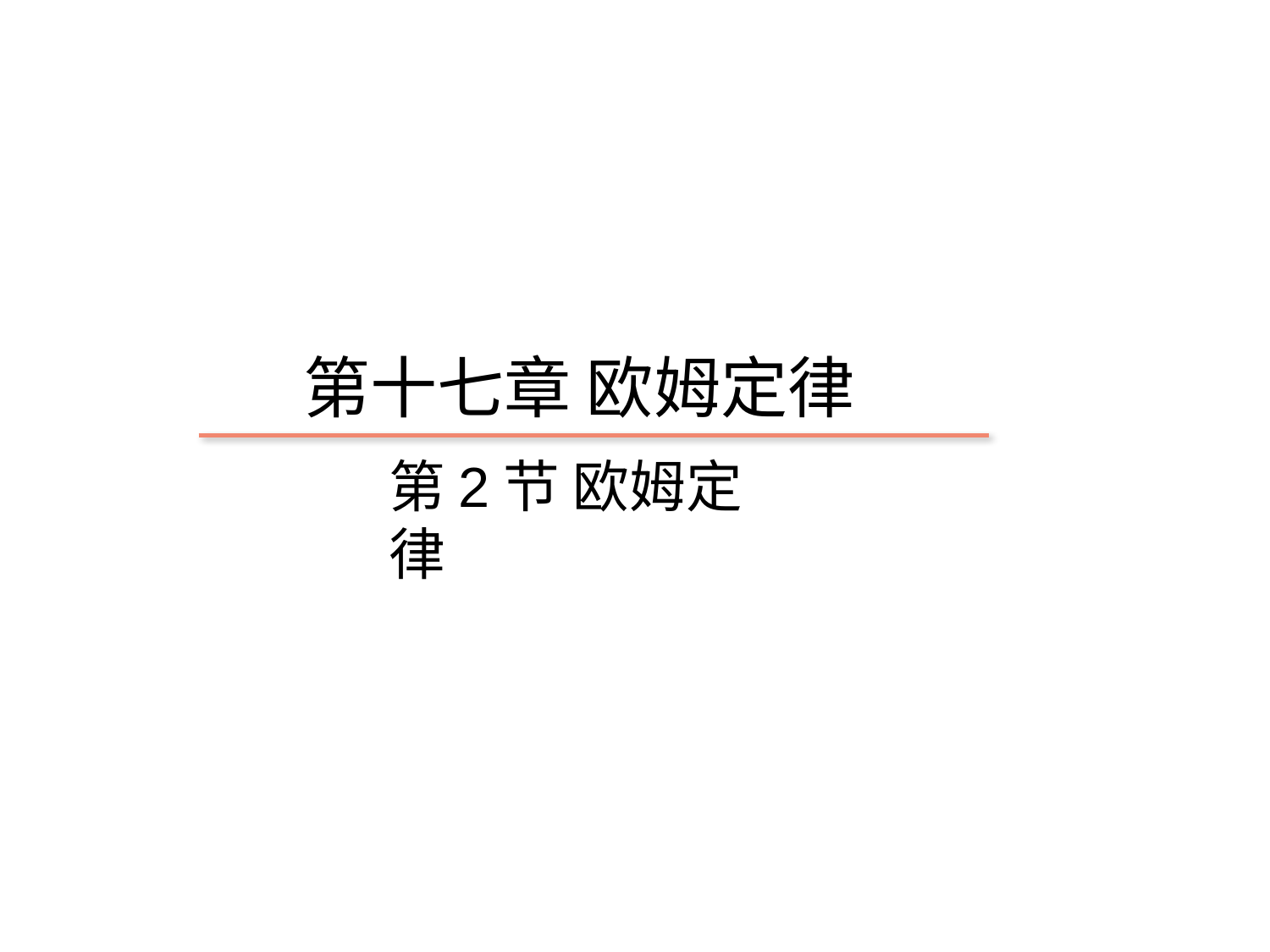

￭九年级 物理 上册 人教版
第十七章 欧姆定律
第2节 欧姆定律